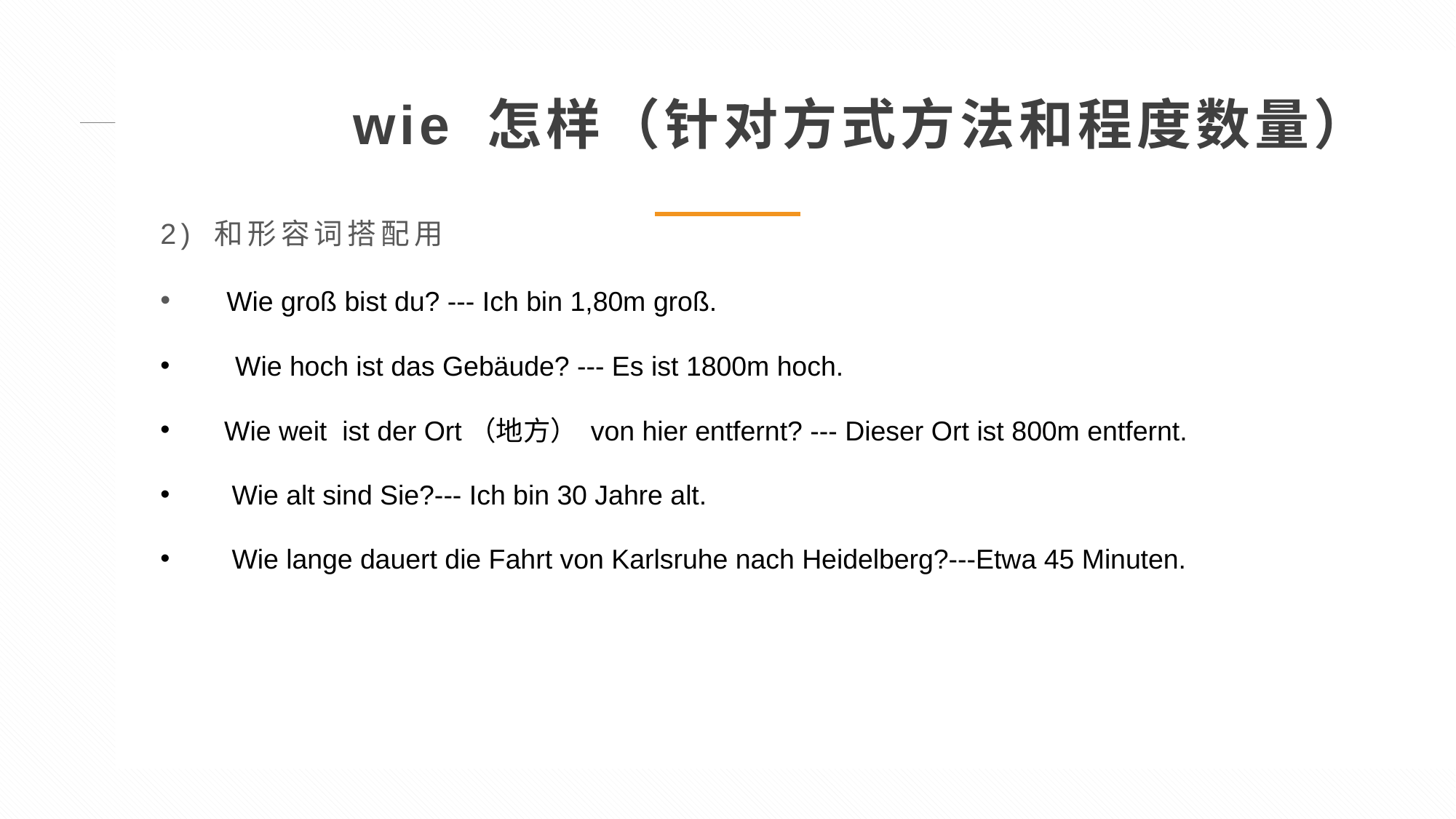

wie 怎样（针对方式方法和程度数量）
2) 和形容词搭配用
  Wie groß bist du? --- Ich bin 1,80m groß.
　Wie hoch ist das Gebäude? --- Es ist 1800m hoch.
   Wie weit  ist der Ort（地方） von hier entfernt? --- Dieser Ort ist 800m entfernt.
    Wie alt sind Sie?--- Ich bin 30 Jahre alt.
    Wie lange dauert die Fahrt von Karlsruhe nach Heidelberg?---Etwa 45 Minuten.